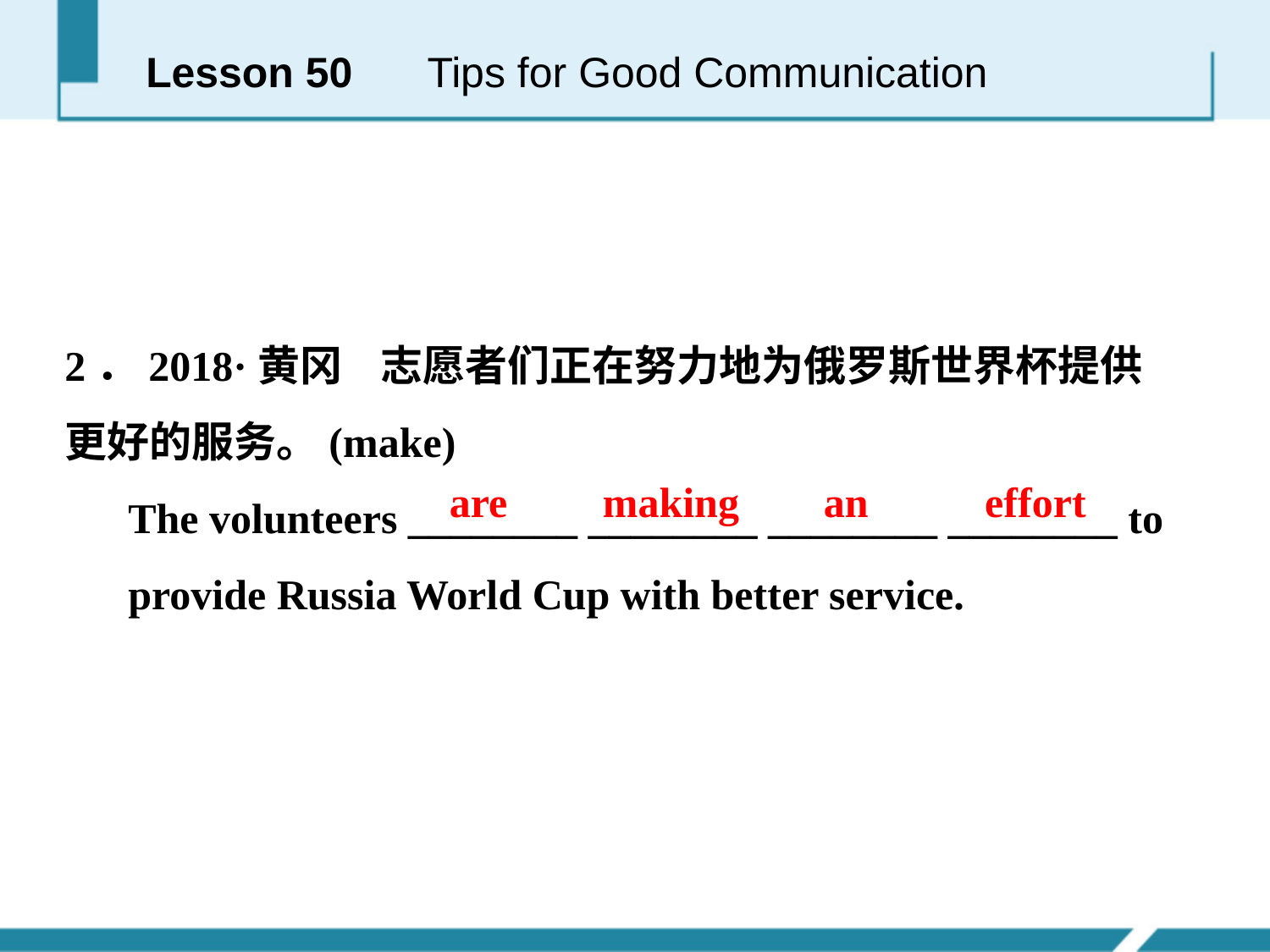

Lesson 50 　Tips for Good Communication
2．2018·黄冈    志愿者们正在努力地为俄罗斯世界杯提供更好的服务。(make)
      The volunteers ________ ________ ________ ________ to
      provide Russia World Cup with better service.
are         making        an           effort